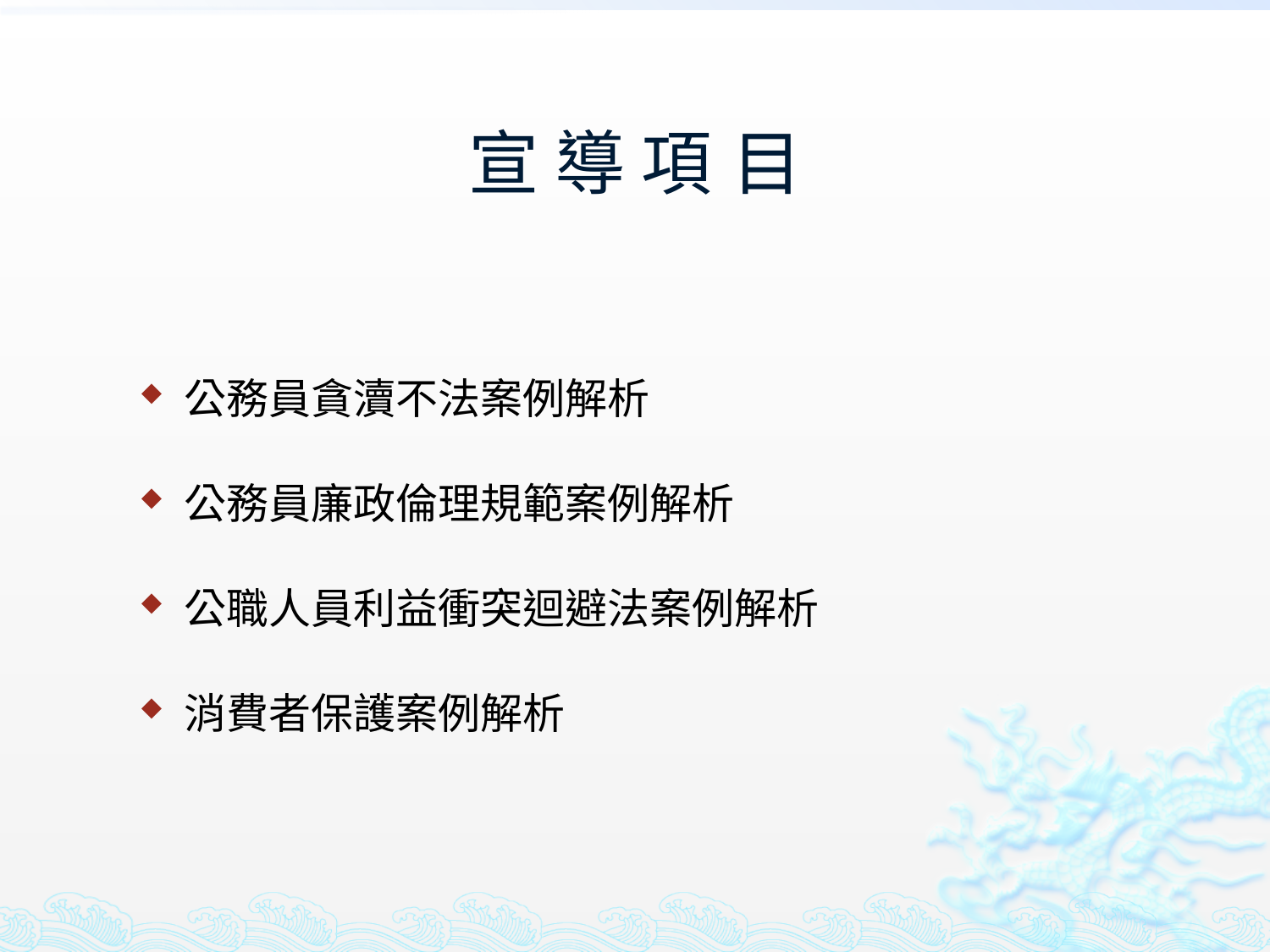

# 宣 導 項 目
公務員貪瀆不法案例解析

公務員廉政倫理規範案例解析

公職人員利益衝突迴避法案例解析

消費者保護案例解析